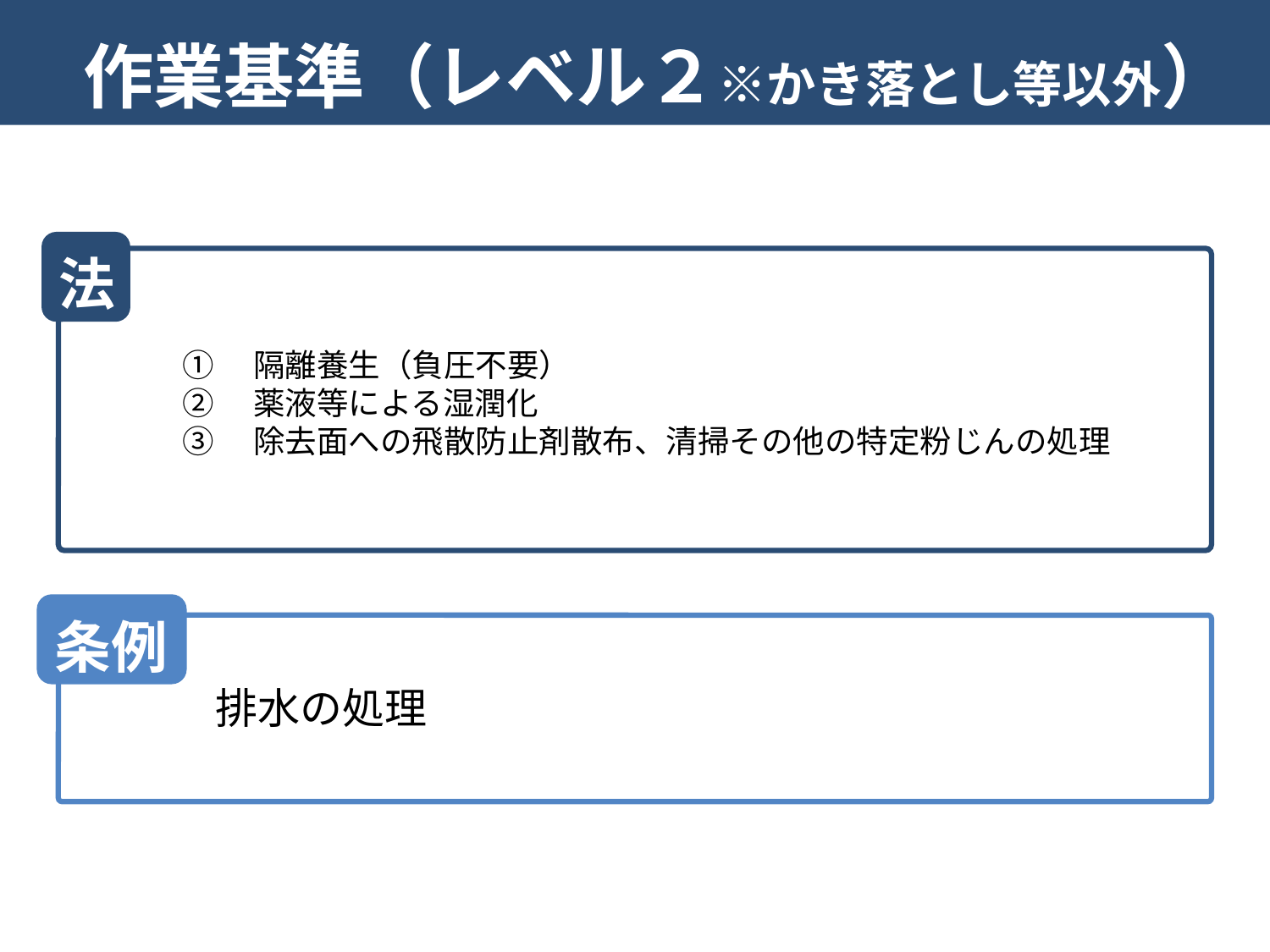

作業基準（レベル２※かき落とし等以外）

法

①　隔離養生（負圧不要）
②　薬液等による湿潤化
③　除去面への飛散防止剤散布、清掃その他の特定粉じんの処理

条例
条例

排水の処理